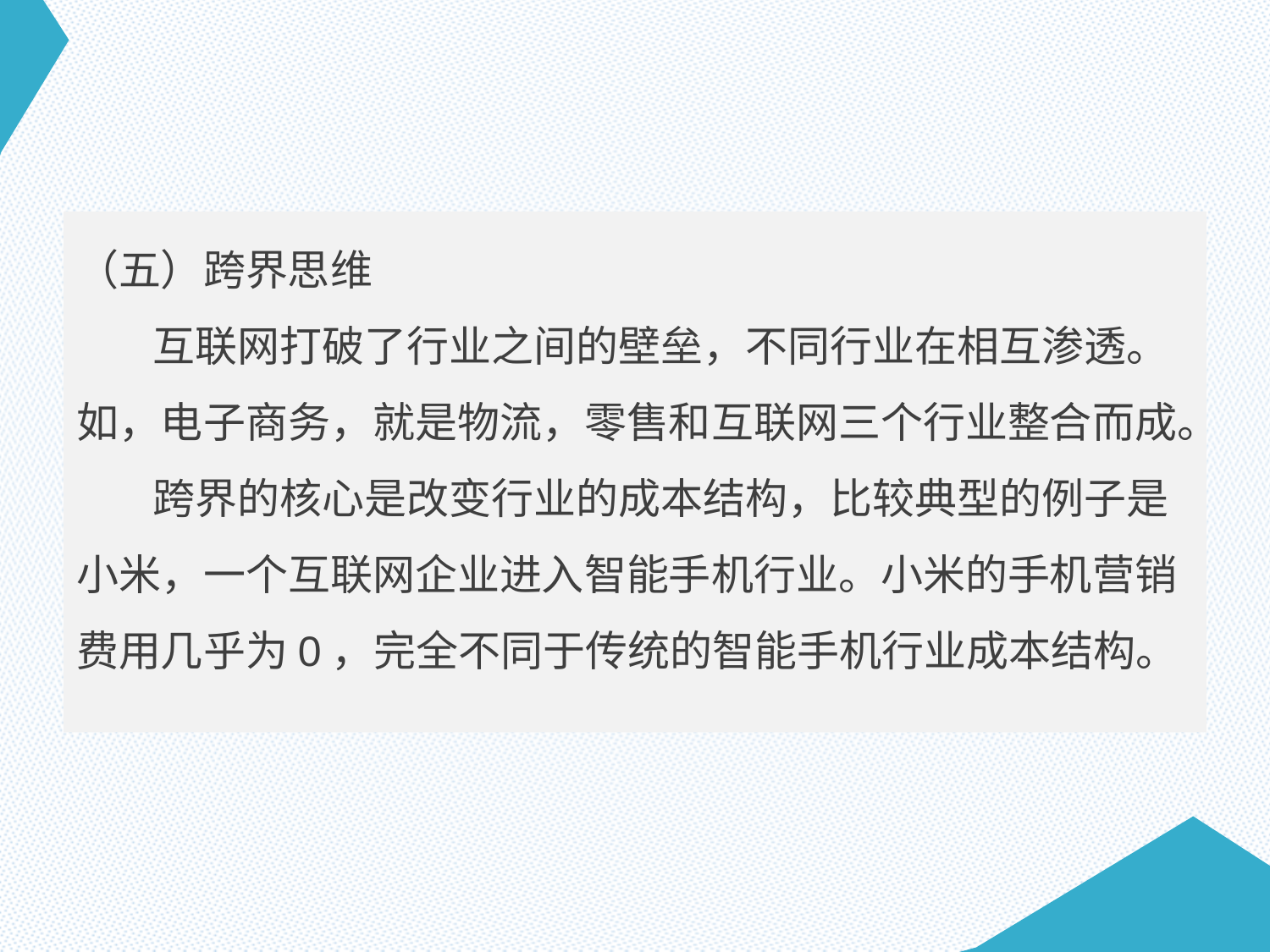

（五）跨界思维
       互联网打破了行业之间的壁垒，不同行业在相互渗透。如，电子商务，就是物流，零售和互联网三个行业整合而成。
       跨界的核心是改变行业的成本结构，比较典型的例子是小米，一个互联网企业进入智能手机行业。小米的手机营销费用几乎为0，完全不同于传统的智能手机行业成本结构。